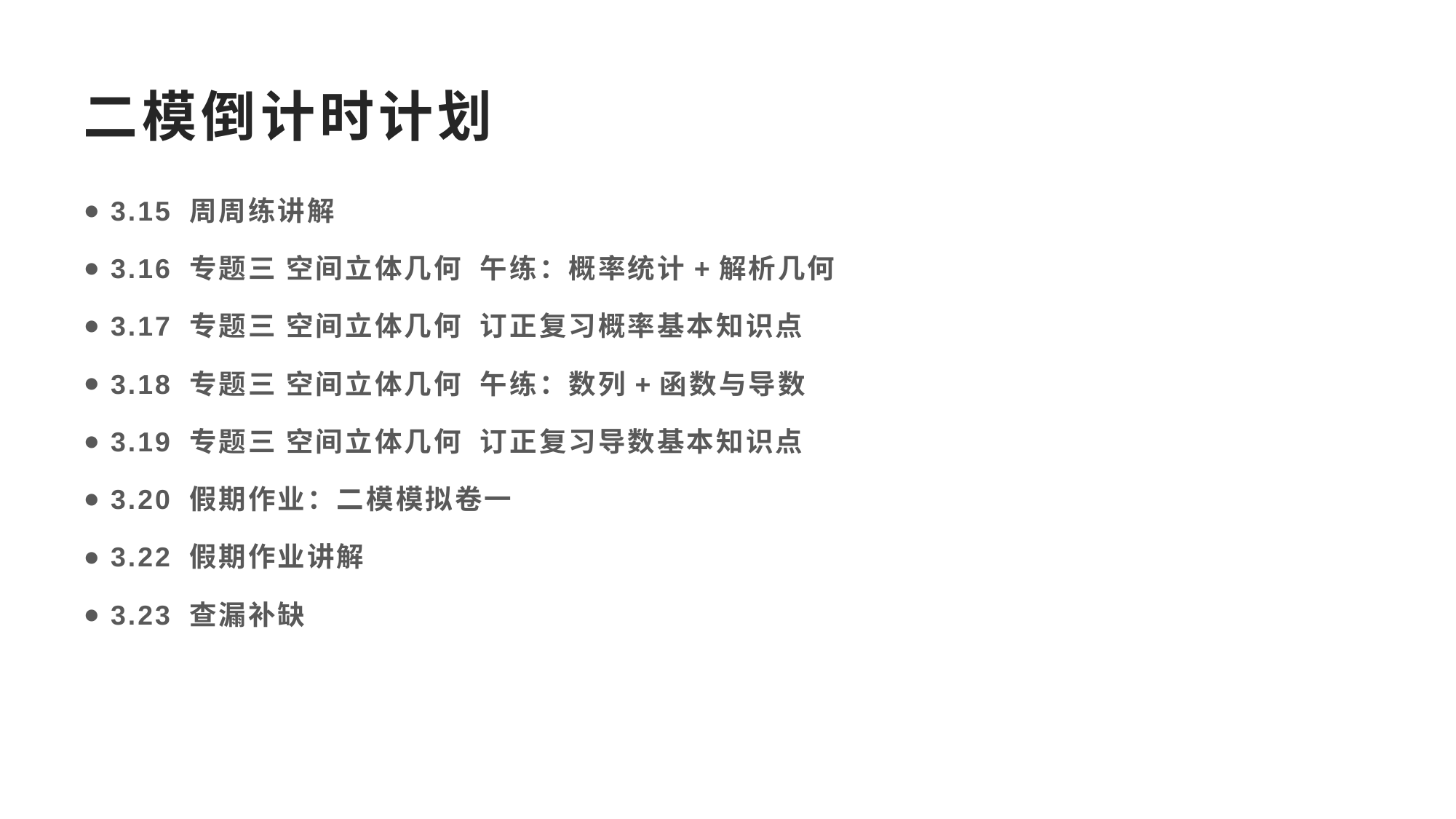

# 二模倒计时计划
3.15 周周练讲解
3.16 专题三 空间立体几何  午练：概率统计+解析几何
3.17 专题三 空间立体几何  订正复习概率基本知识点
3.18 专题三 空间立体几何  午练：数列+函数与导数
3.19 专题三 空间立体几何  订正复习导数基本知识点
3.20 假期作业：二模模拟卷一
3.22 假期作业讲解
3.23 查漏补缺